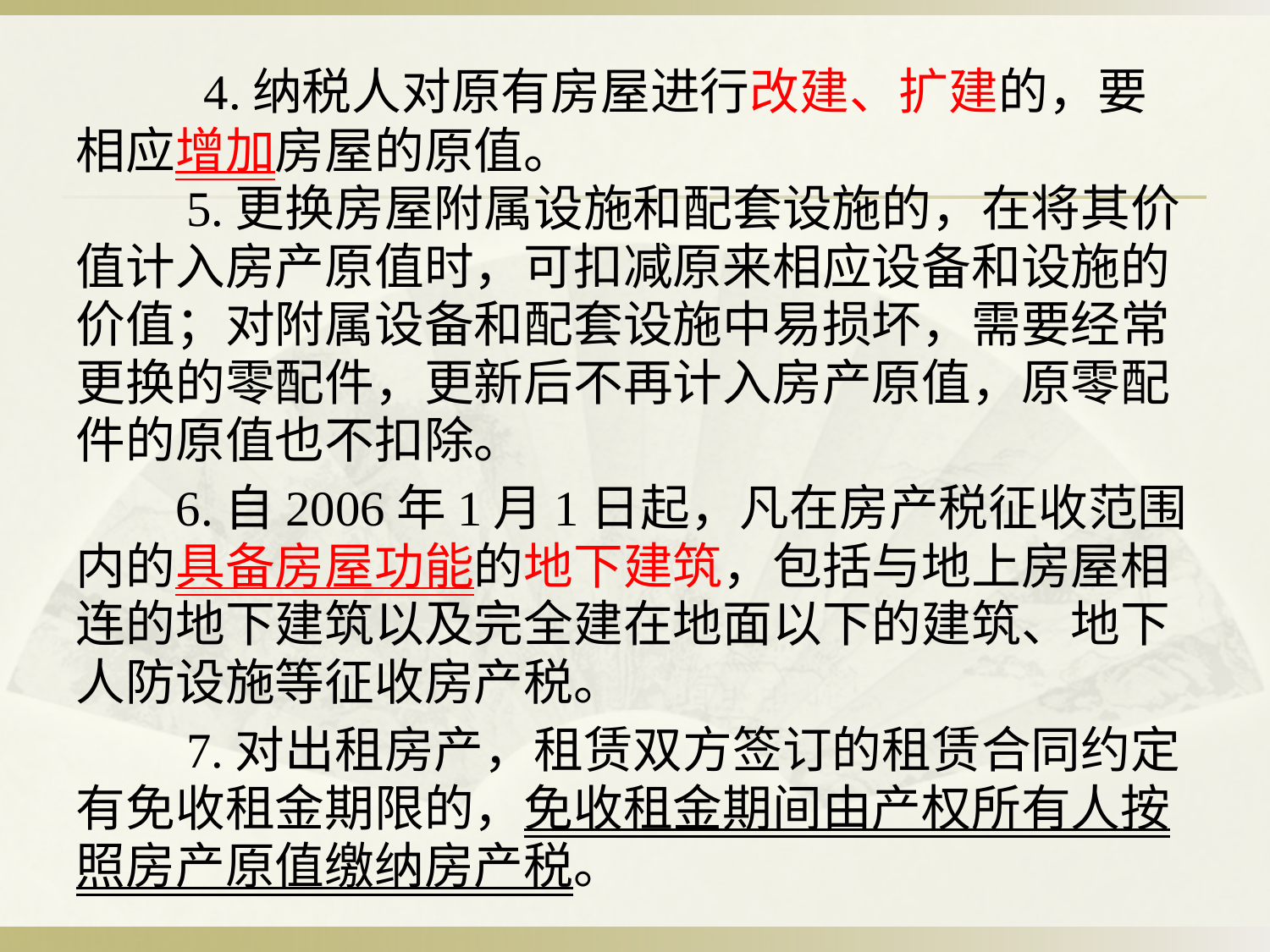

4.纳税人对原有房屋进行改建、扩建的，要相应增加房屋的原值。
　　5.更换房屋附属设施和配套设施的，在将其价值计入房产原值时，可扣减原来相应设备和设施的价值；对附属设备和配套设施中易损坏，需要经常更换的零配件，更新后不再计入房产原值，原零配件的原值也不扣除。
        6.自2006年1月1日起，凡在房产税征收范围内的具备房屋功能的地下建筑，包括与地上房屋相连的地下建筑以及完全建在地面以下的建筑、地下人防设施等征收房产税。
　　7.对出租房产，租赁双方签订的租赁合同约定有免收租金期限的，免收租金期间由产权所有人按照房产原值缴纳房产税。